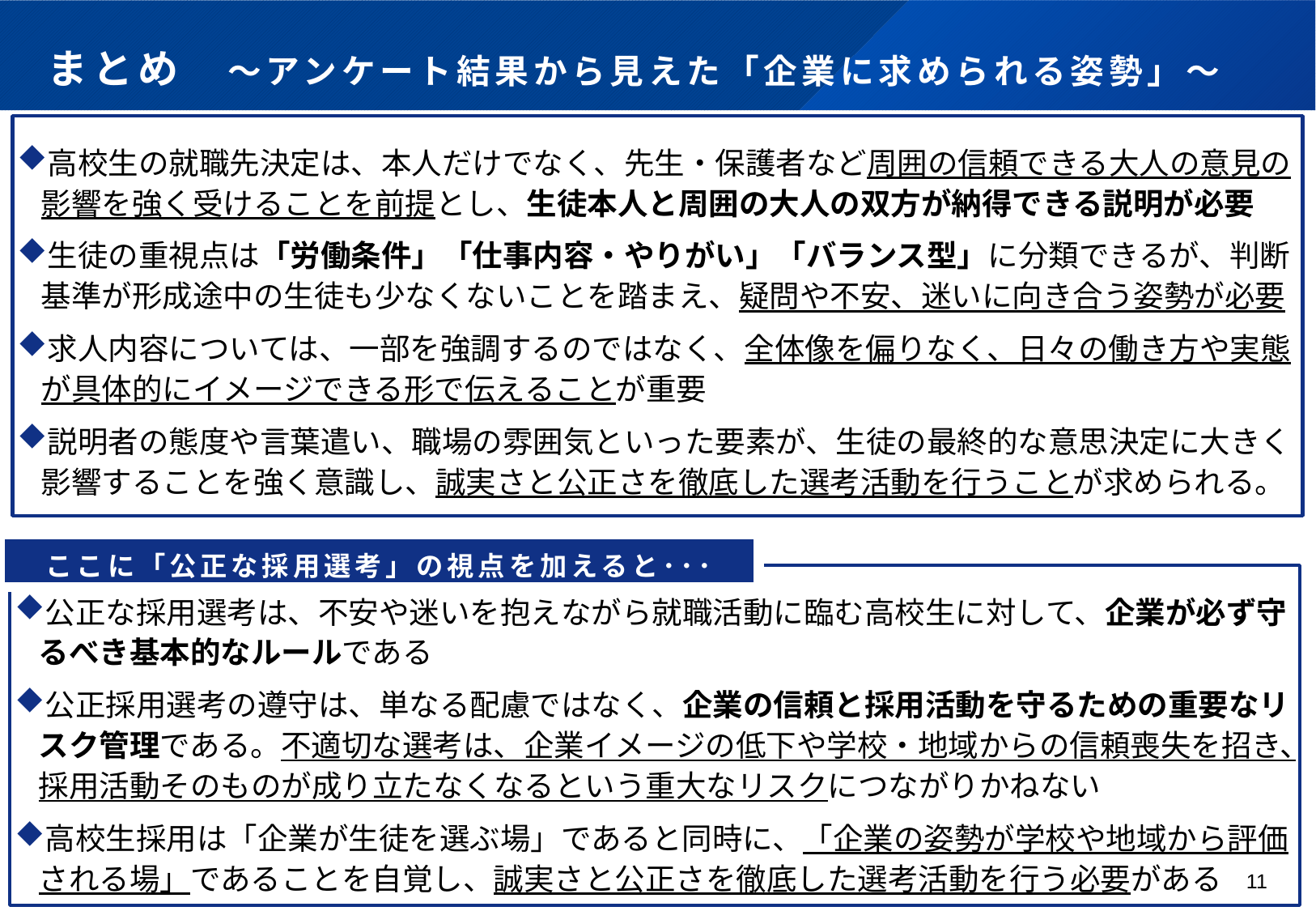

# まとめ　～アンケート結果から見えた「企業に求められる姿勢」～
高校生の就職先決定は、本人だけでなく、先生・保護者など周囲の信頼できる大人の意見の影響を強く受けることを前提とし、生徒本人と周囲の大人の双方が納得できる説明が必要
生徒の重視点は「労働条件」「仕事内容・やりがい」「バランス型」に分類できるが、判断基準が形成途中の生徒も少なくないことを踏まえ、疑問や不安、迷いに向き合う姿勢が必要
求人内容については、一部を強調するのではなく、全体像を偏りなく、日々の働き方や実態が具体的にイメージできる形で伝えることが重要
説明者の態度や言葉遣い、職場の雰囲気といった要素が、生徒の最終的な意思決定に大きく影響することを強く意識し、誠実さと公正さを徹底した選考活動を行うことが求められる。
ここに「公正な採用選考」の視点を加えると･･･
公正な採用選考は、不安や迷いを抱えながら就職活動に臨む高校生に対して、企業が必ず守るべき基本的なルールである
公正採用選考の遵守は、単なる配慮ではなく、企業の信頼と採用活動を守るための重要なリスク管理である。不適切な選考は、企業イメージの低下や学校・地域からの信頼喪失を招き、採用活動そのものが成り立たなくなるという重大なリスクにつながりかねない
高校生採用は「企業が生徒を選ぶ場」であると同時に、「企業の姿勢が学校や地域から評価される場」であることを自覚し、誠実さと公正さを徹底した選考活動を行う必要がある
11